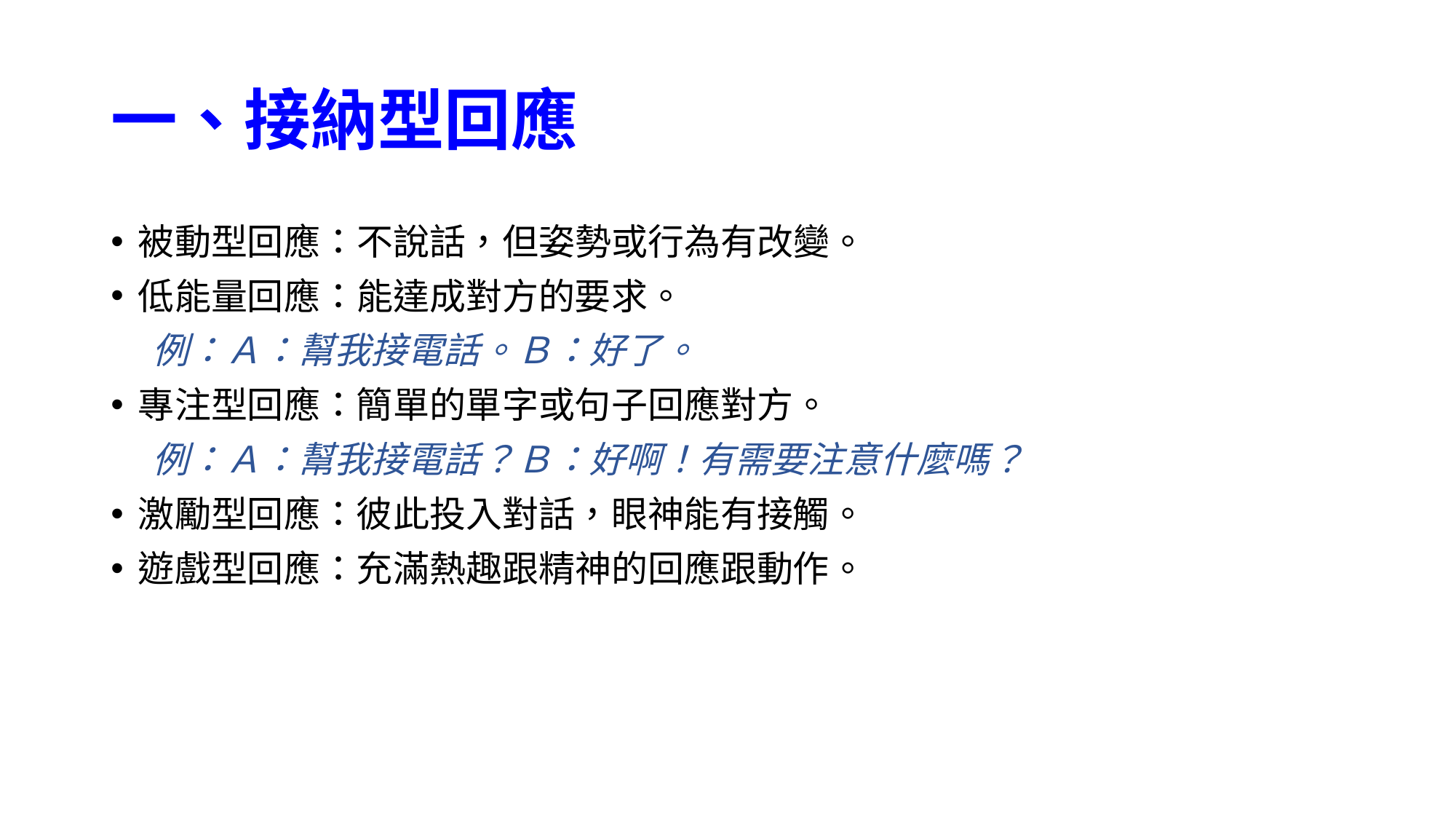

# 一、接納型回應
被動型回應：不說話，但姿勢或行為有改變。
低能量回應：能達成對方的要求。
    例：Ａ：幫我接電話。Ｂ：好了。
專注型回應：簡單的單字或句子回應對方。
    例：Ａ：幫我接電話？Ｂ：好啊！有需要注意什麼嗎？
激勵型回應：彼此投入對話，眼神能有接觸。
遊戲型回應：充滿熱趣跟精神的回應跟動作。